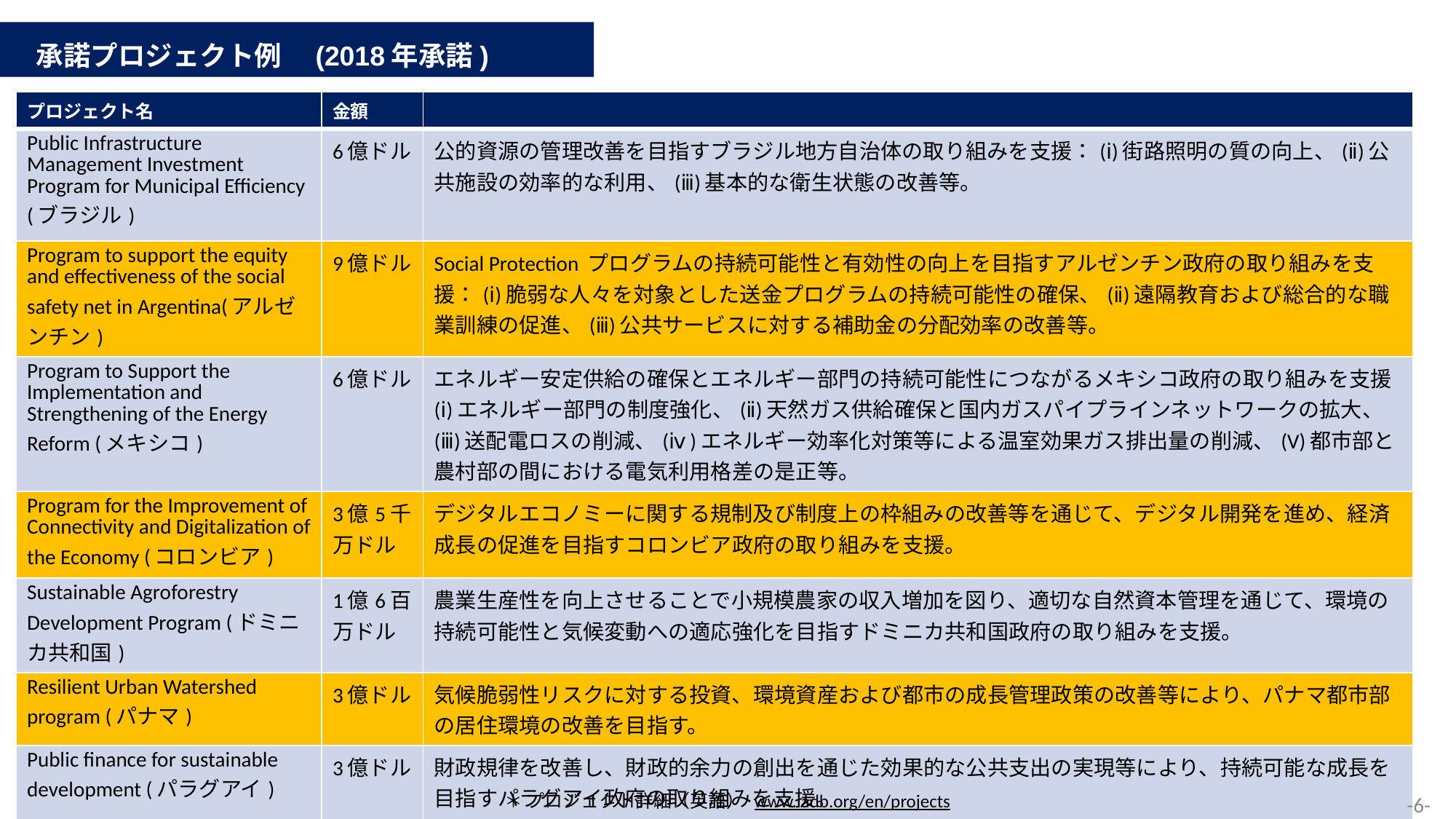

承諾プロジェクト例　(2018年承諾)
| プロジェクト名 | 金額 |  |
| --- | --- | --- |
| Public Infrastructure Management Investment Program for Municipal Efficiency (ブラジル) | 6億ドル | 公的資源の管理改善を目指すブラジル地方自治体の取り組みを支援：(ⅰ)街路照明の質の向上、(ⅱ)公共施設の効率的な利用、(ⅲ)基本的な衛生状態の改善等。 |
| Program to support the equity and effectiveness of the social safety net in Argentina(アルゼンチン) | 9億ドル | Social Protection プログラムの持続可能性と有効性の向上を目指すアルゼンチン政府の取り組みを支援：(ⅰ)脆弱な人々を対象とした送金プログラムの持続可能性の確保、(ⅱ)遠隔教育および総合的な職業訓練の促進、(ⅲ)公共サービスに対する補助金の分配効率の改善等。 |
| Program to Support the Implementation and Strengthening of the Energy Reform (メキシコ) | 6億ドル | エネルギー安定供給の確保とエネルギー部門の持続可能性につながるメキシコ政府の取り組みを支援(ⅰ)エネルギー部門の制度強化、(ⅱ)天然ガス供給確保と国内ガスパイプラインネットワークの拡大、(ⅲ)送配電ロスの削減、(ⅳ)エネルギー効率化対策等による温室効果ガス排出量の削減、(V)都市部と農村部の間における電気利用格差の是正等。 |
| Program for the Improvement of Connectivity and Digitalization of the Economy (コロンビア) | 3億5千万ドル | デジタルエコノミーに関する規制及び制度上の枠組みの改善等を通じて、デジタル開発を進め、経済成長の促進を目指すコロンビア政府の取り組みを支援。 |
| Sustainable Agroforestry Development Program (ドミニカ共和国) | 1億6百万ドル | 農業生産性を向上させることで小規模農家の収入増加を図り、適切な自然資本管理を通じて、環境の持続可能性と気候変動への適応強化を目指すドミニカ共和国政府の取り組みを支援。 |
| Resilient Urban Watershed program (パナマ) | 3億ドル | 気候脆弱性リスクに対する投資、環境資産および都市の成長管理政策の改善等により、パナマ都市部の居住環境の改善を目指す。 |
| Public finance for sustainable development (パラグアイ) | 3億ドル | 財政規律を改善し、財政的余力の創出を通じた効果的な公共支出の実現等により、持続可能な成長を目指すパラグアイ政府の取り組みを支援。 |
-6-
＊ プロジェクト詳細（英語） www.iadb.org/en/projects